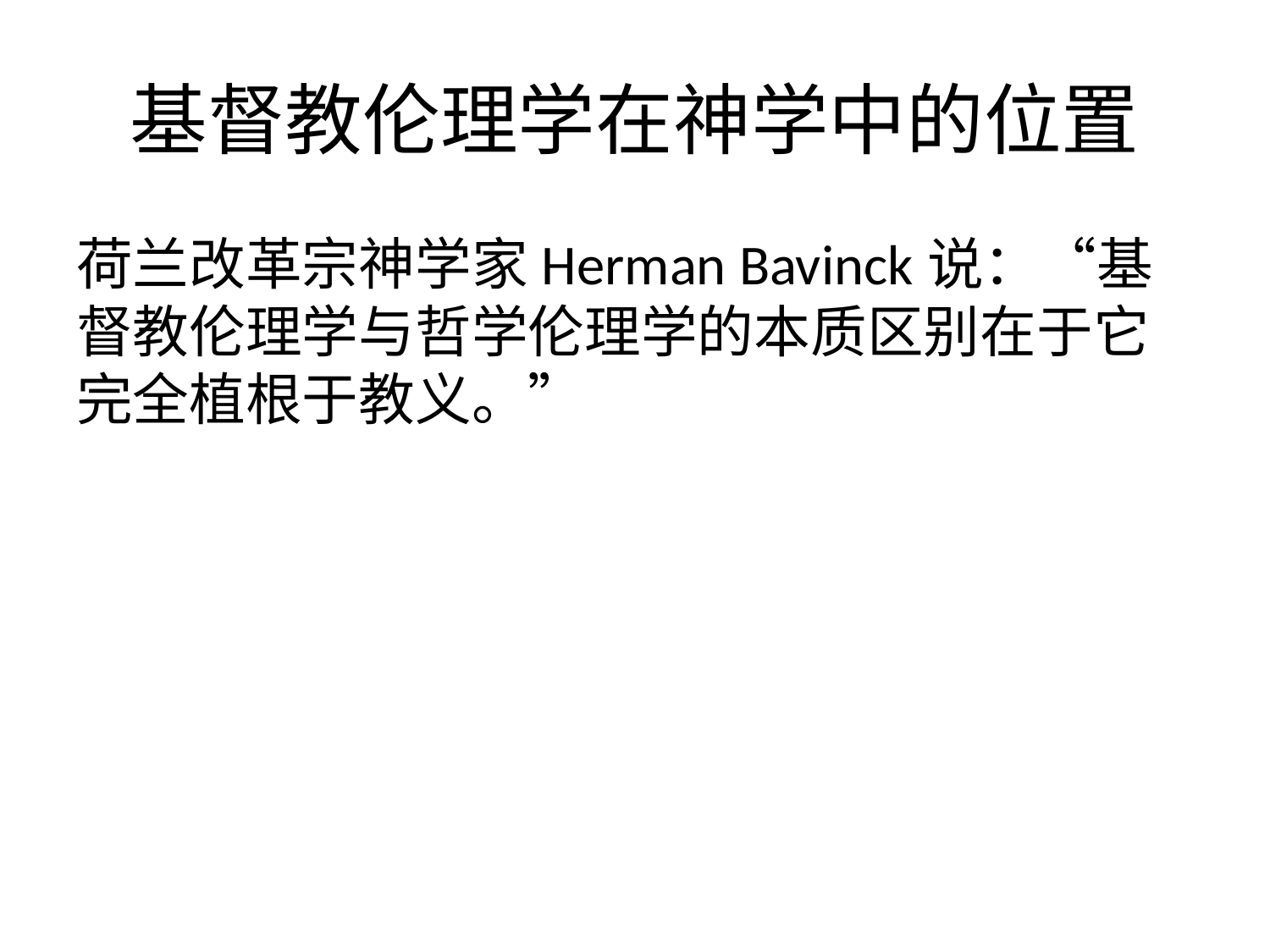

# 基督教伦理学在神学中的位置
荷兰改革宗神学家Herman Bavinck说：“基督教伦理学与哲学伦理学的本质区别在于它完全植根于教义。”